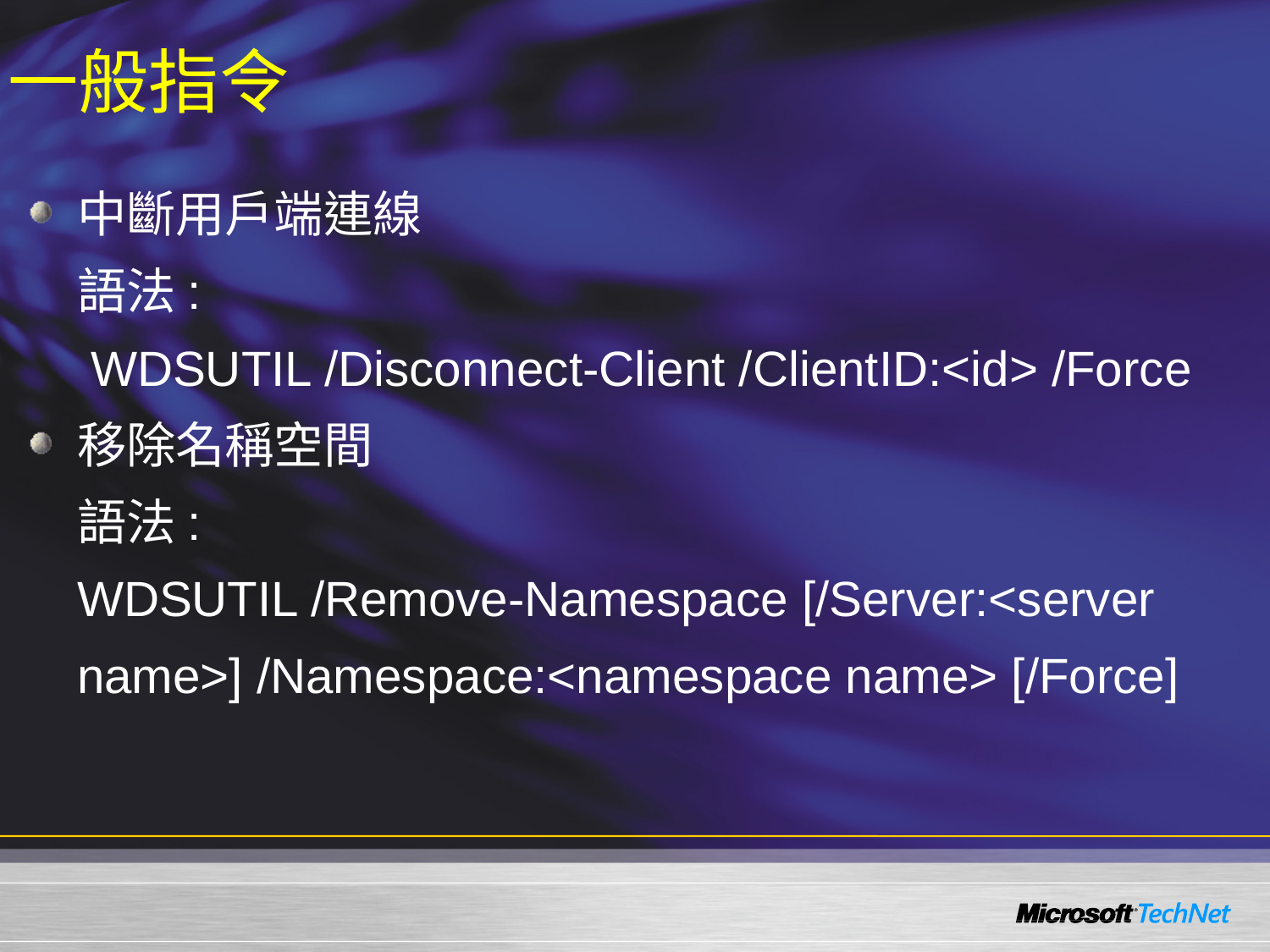

# 一般指令
中斷用戶端連線
語法:
 WDSUTIL /Disconnect-Client /ClientID:<id> /Force
移除名稱空間
語法:
WDSUTIL /Remove-Namespace [/Server:<server name>] /Namespace:<namespace name> [/Force]